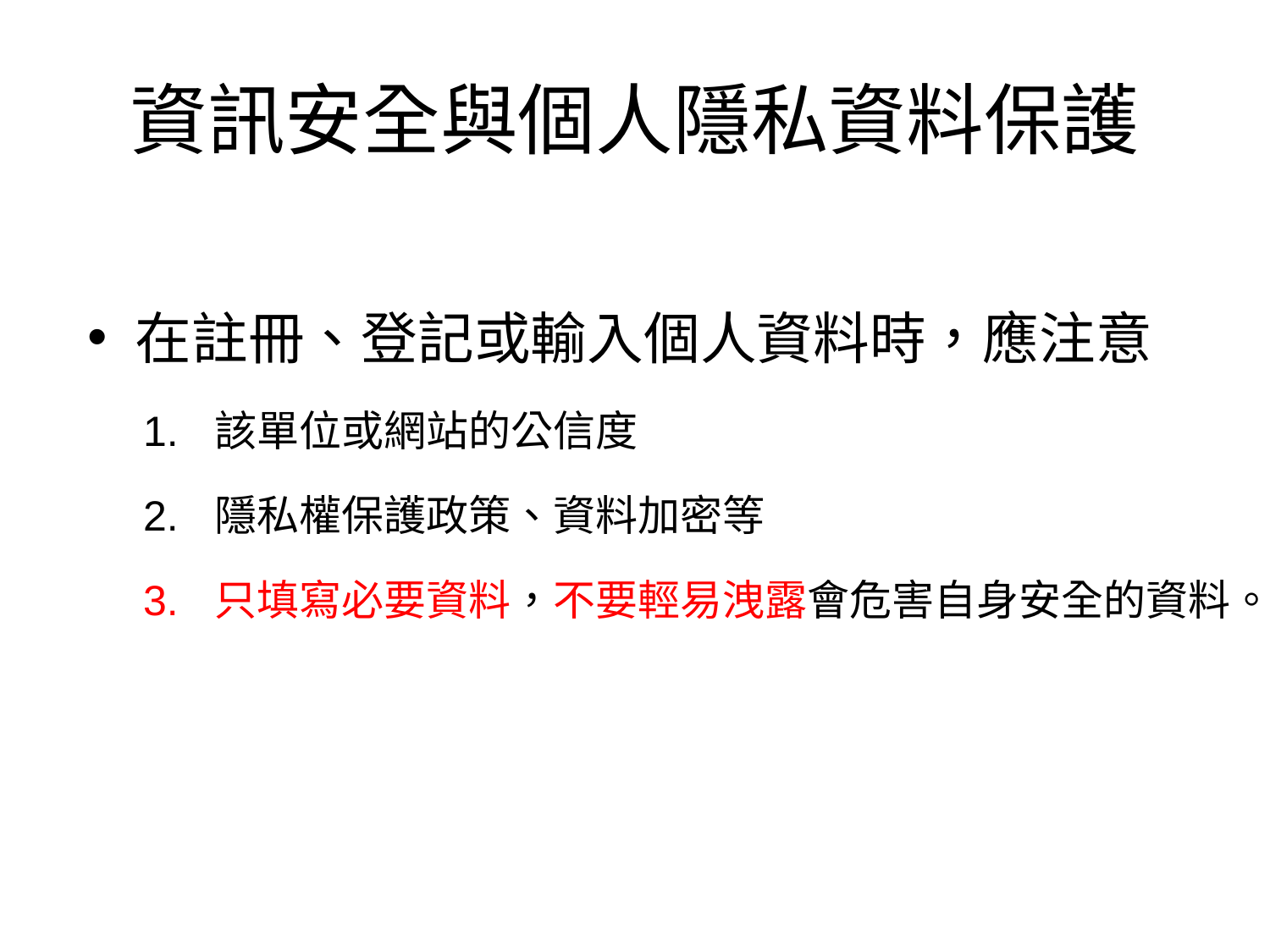

# 資訊安全與個人隱私資料保護
在註冊、登記或輸入個人資料時，應注意
該單位或網站的公信度
隱私權保護政策、資料加密等
只填寫必要資料，不要輕易洩露會危害自身安全的資料。